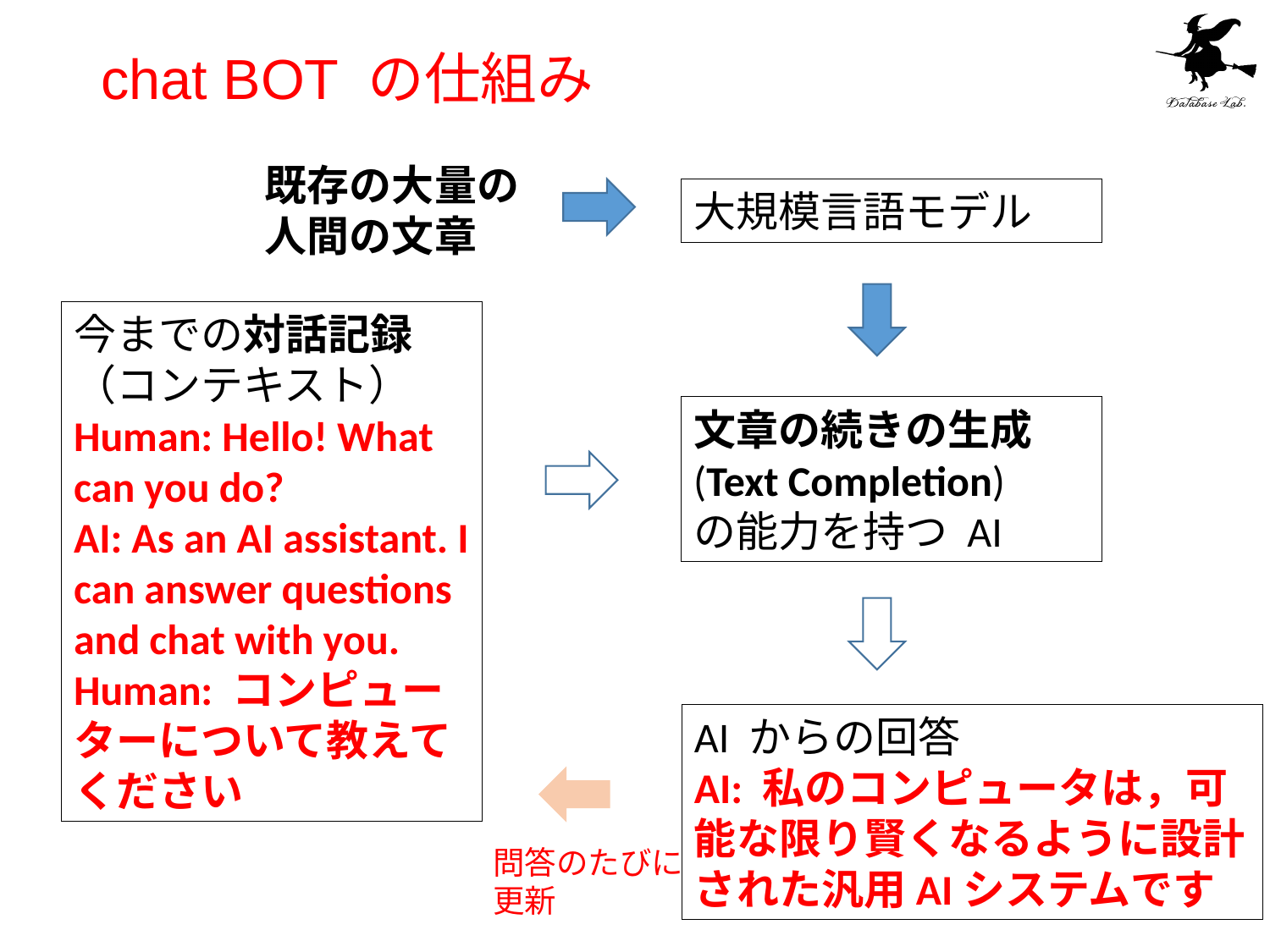

# chat BOT の仕組み
既存の大量の
人間の文章

大規模言語モデル

今までの対話記録
（コンテキスト）
Human: Hello! What can you do?
AI: As an AI assistant. I can answer questions and chat with you.
Human: コンピューターについて教えてください
文章の続きの生成
(Text Completion)
の能力を持つ AI

AI からの回答
AI: 私のコンピュータは，可能な限り賢くなるように設計された汎用AIシステムです

問答のたびに
更新